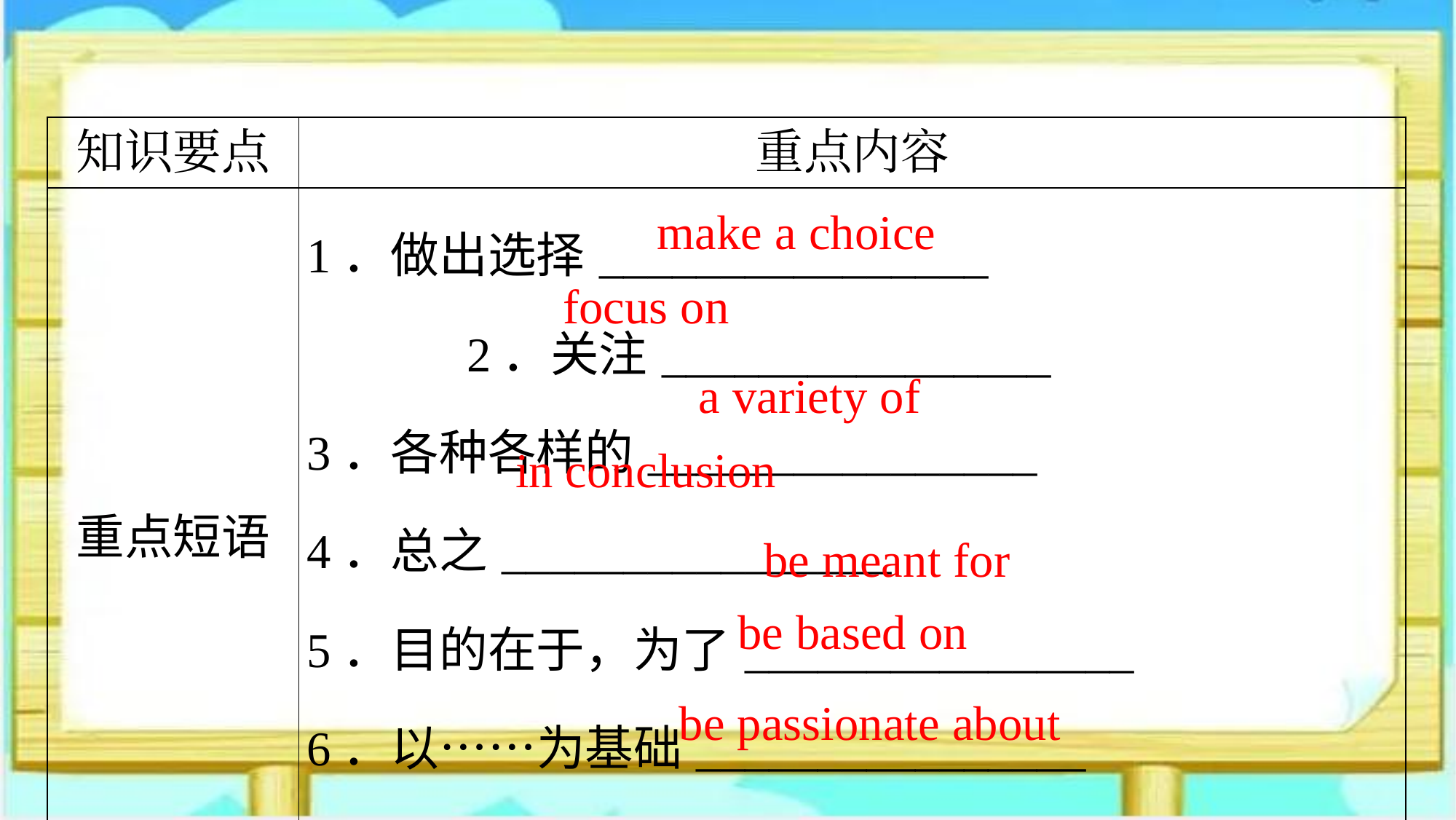

| 知识要点 | 重点内容 |
| --- | --- |
| 重点短语 | 1．做出选择\_\_\_\_\_\_\_\_\_\_\_\_\_\_\_\_　　　　　　　　　　　2．关注\_\_\_\_\_\_\_\_\_\_\_\_\_\_\_\_ 3．各种各样的\_\_\_\_\_\_\_\_\_\_\_\_\_\_\_\_ 4．总之\_\_\_\_\_\_\_\_\_\_\_\_\_\_\_\_ 5．目的在于，为了\_\_\_\_\_\_\_\_\_\_\_\_\_\_\_\_ 6．以……为基础\_\_\_\_\_\_\_\_\_\_\_\_\_\_\_\_ 7．对……有热情\_\_\_\_\_\_\_\_\_\_\_\_\_\_\_\_ |
make a choice
focus on
a variety of
in conclusion
be meant for
be based on
be passionate about